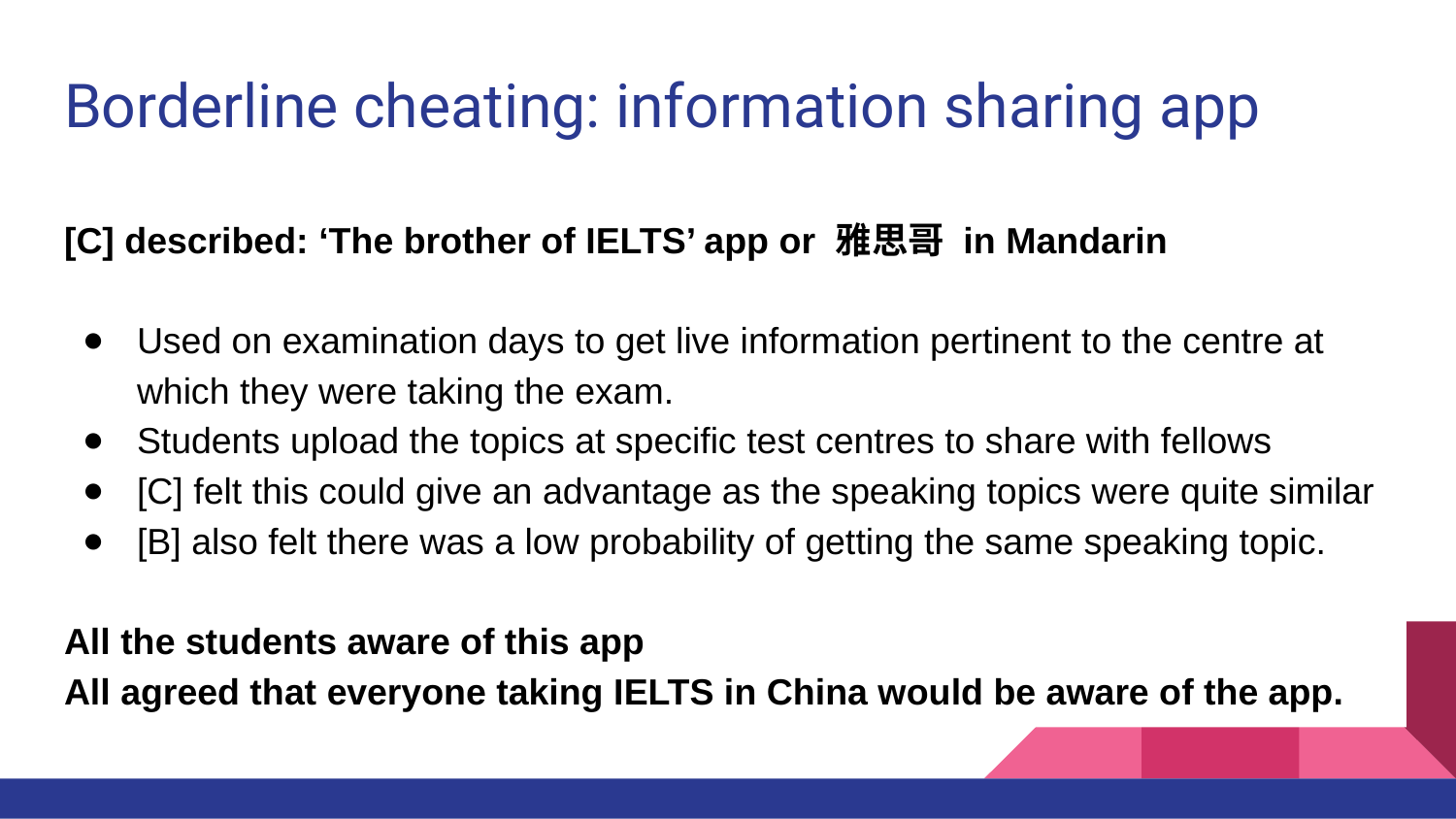

# Borderline cheating: information sharing app
[C] described: ‘The brother of IELTS’ app or 雅思哥 in Mandarin

Used on examination days to get live information pertinent to the centre at which they were taking the exam.
Students upload the topics at specific test centres to share with fellows
[C] felt this could give an advantage as the speaking topics were quite similar
[B] also felt there was a low probability of getting the same speaking topic.

All the students aware of this app
All agreed that everyone taking IELTS in China would be aware of the app.